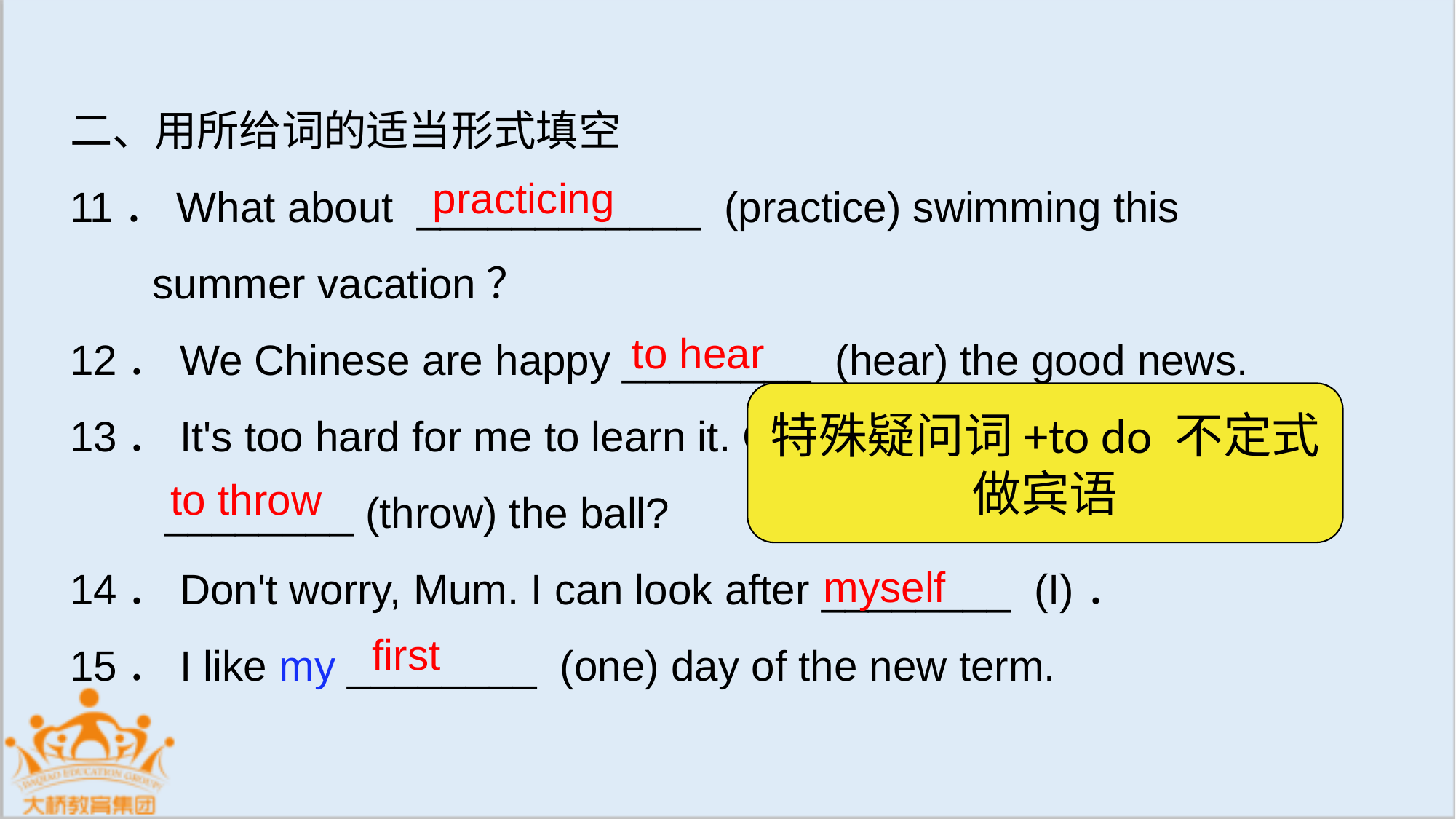

二、用所给词的适当形式填空
11．What about  ____________  (practice) swimming this
       summer vacation？
12．We Chinese are happy ________  (hear) the good news.
13．It's too hard for me to learn it. Can you show me how
        ________ (throw) the ball?
14．Don't worry, Mum. I can look after ________  (I)．
15．I like my ________  (one) day of the new term.

practicing
to hear
特殊疑问词+to do 不定式
做宾语
to throw
myself
first